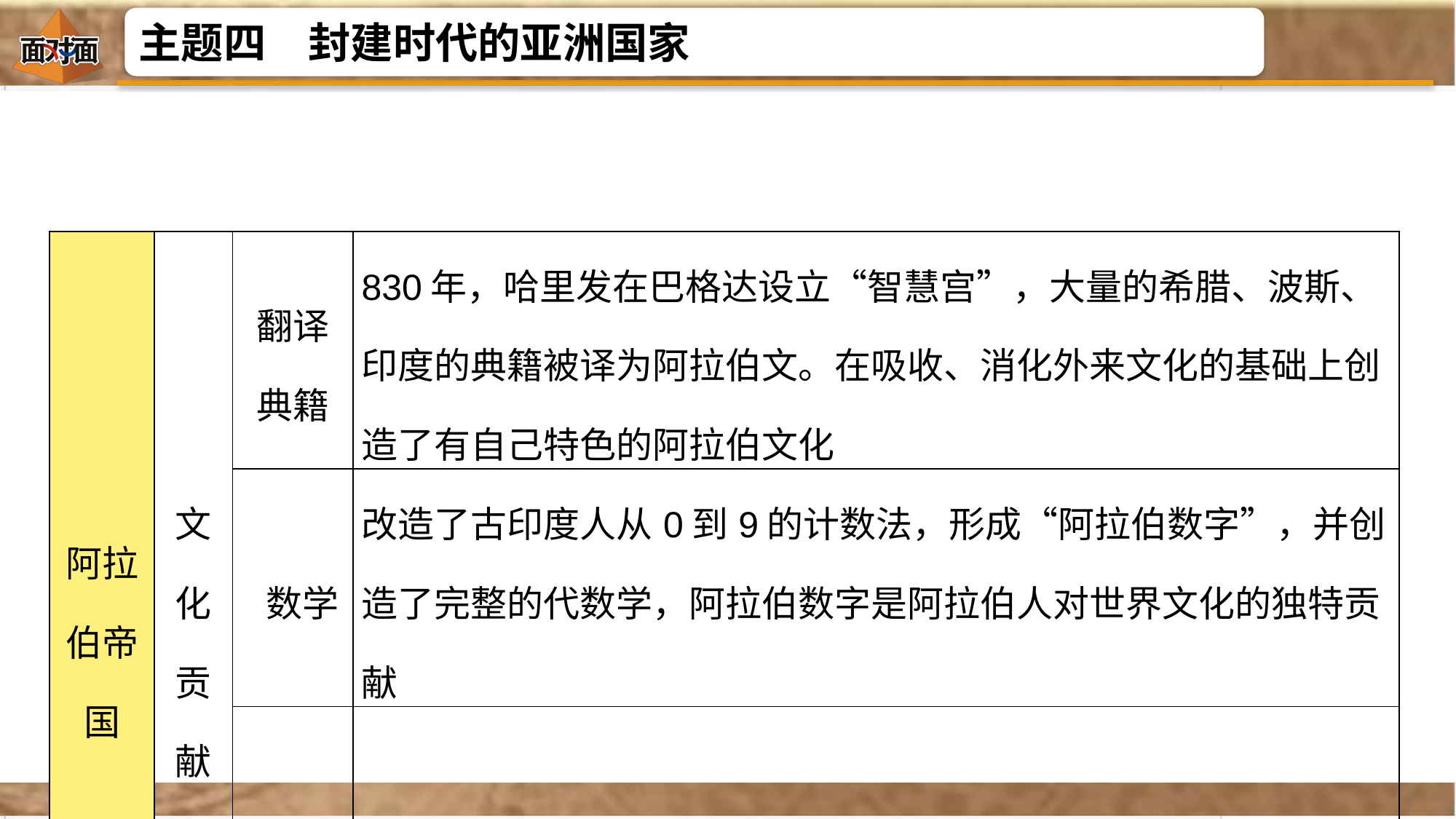

| 阿拉伯帝国 | 文化贡献 | 翻译典籍 | 830年，哈里发在巴格达设立“智慧宫”，大量的希腊、波斯、印度的典籍被译为阿拉伯文。在吸收、消化外来文化的基础上创造了有自己特色的阿拉伯文化 |
| --- | --- | --- | --- |
|  |  | 数学 | 改造了古印度人从0到9的计数法，形成“阿拉伯数字”，并创造了完整的代数学，阿拉伯数字是阿拉伯人对世界文化的独特贡献 |
|  |  | 医学 | 《医学集成》和《医典》两部书，长期被欧洲医学界奉为经典 |